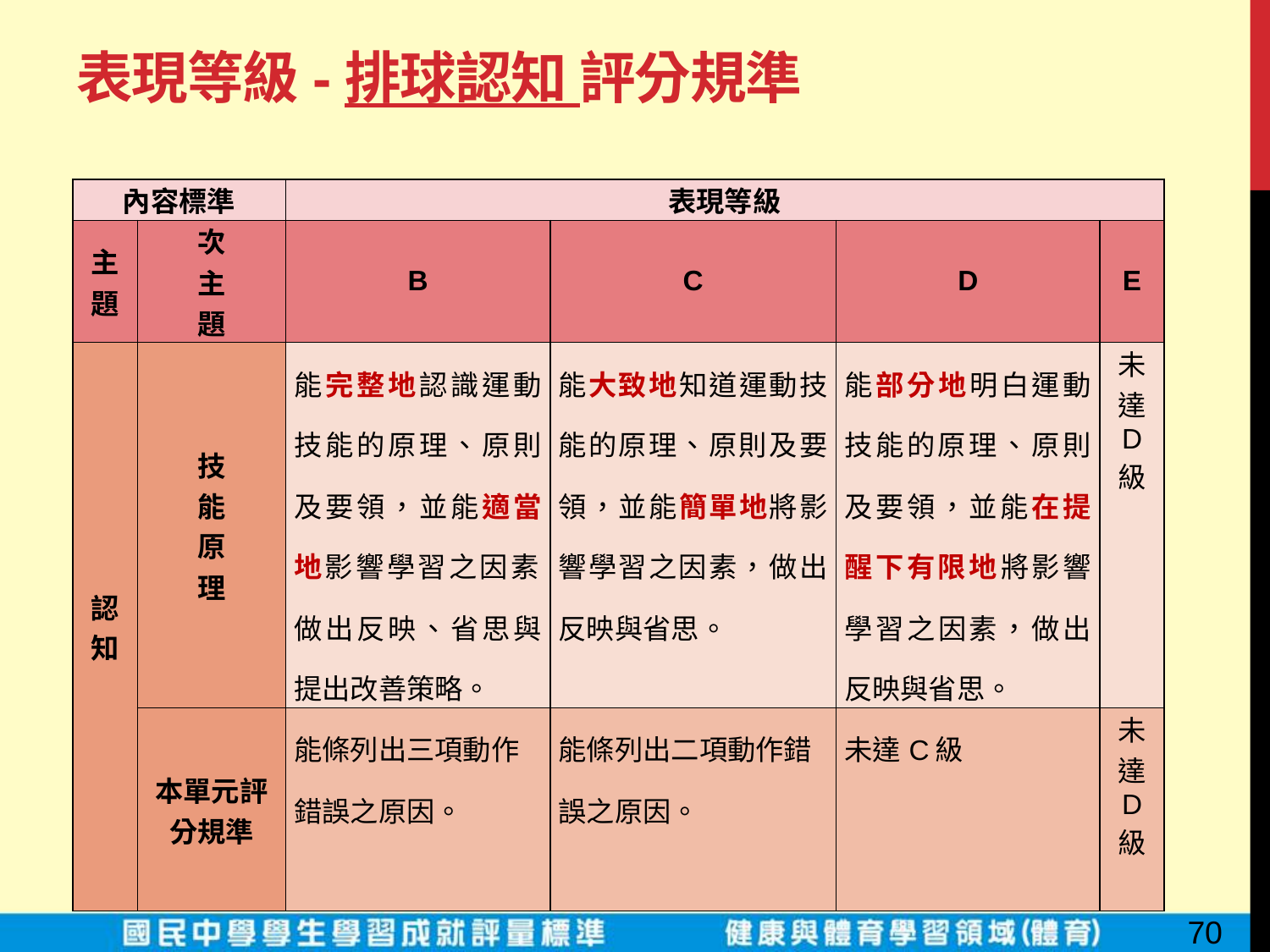

# 表現等級-排球認知 評分規準
| 內容標準 |  | 表現等級 |  |  |  |
| --- | --- | --- | --- | --- | --- |
| 主題 | 次 主 題 | B | C | D | E |
| 認知 | 技 能 原 理 | 能完整地認識運動技能的原理、原則及要領，並能適當地影響學習之因素，做出反映、省思與提出改善策略。 | 能大致地知道運動技能的原理、原則及要領，並能簡單地將影響學習之因素，做出反映與省思。 | 能部分地明白運動技能的原理、原則及要領，並能在提醒下有限地將影響學習之因素，做出反映與省思。 | 未達 D 級 |
|  | 本單元評分規準 | 能條列出三項動作錯誤之原因。 | 能條列出二項動作錯誤之原因。 | 未達C級 | 未達 D 級 |
70